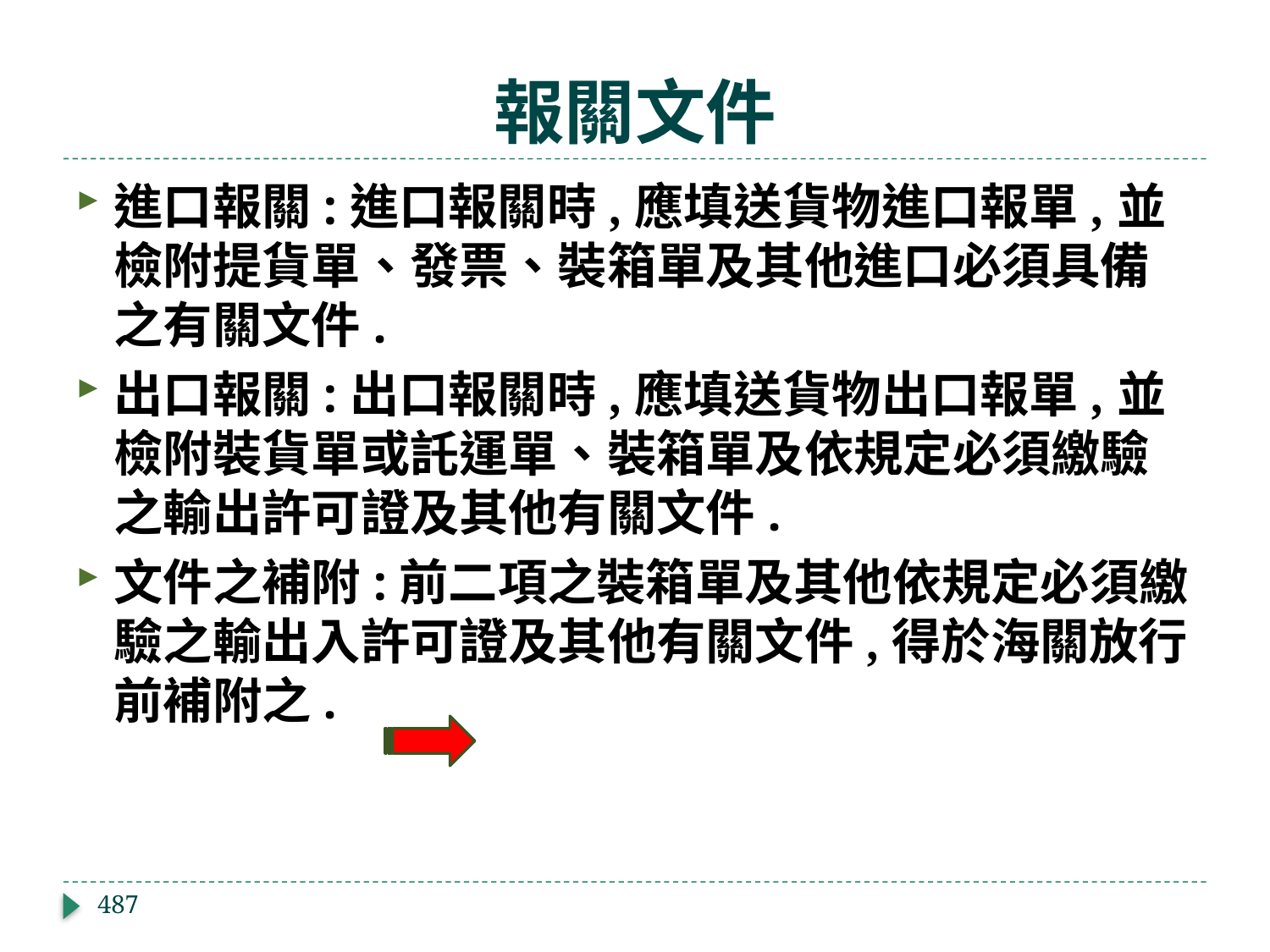

# 報關文件
進口報關:進口報關時,應填送貨物進口報單,並檢附提貨單、發票、裝箱單及其他進口必須具備之有關文件.
出口報關:出口報關時,應填送貨物出口報單,並檢附裝貨單或託運單、裝箱單及依規定必須繳驗之輸出許可證及其他有關文件.
文件之補附:前二項之裝箱單及其他依規定必須繳驗之輸出入許可證及其他有關文件,得於海關放行前補附之.

487